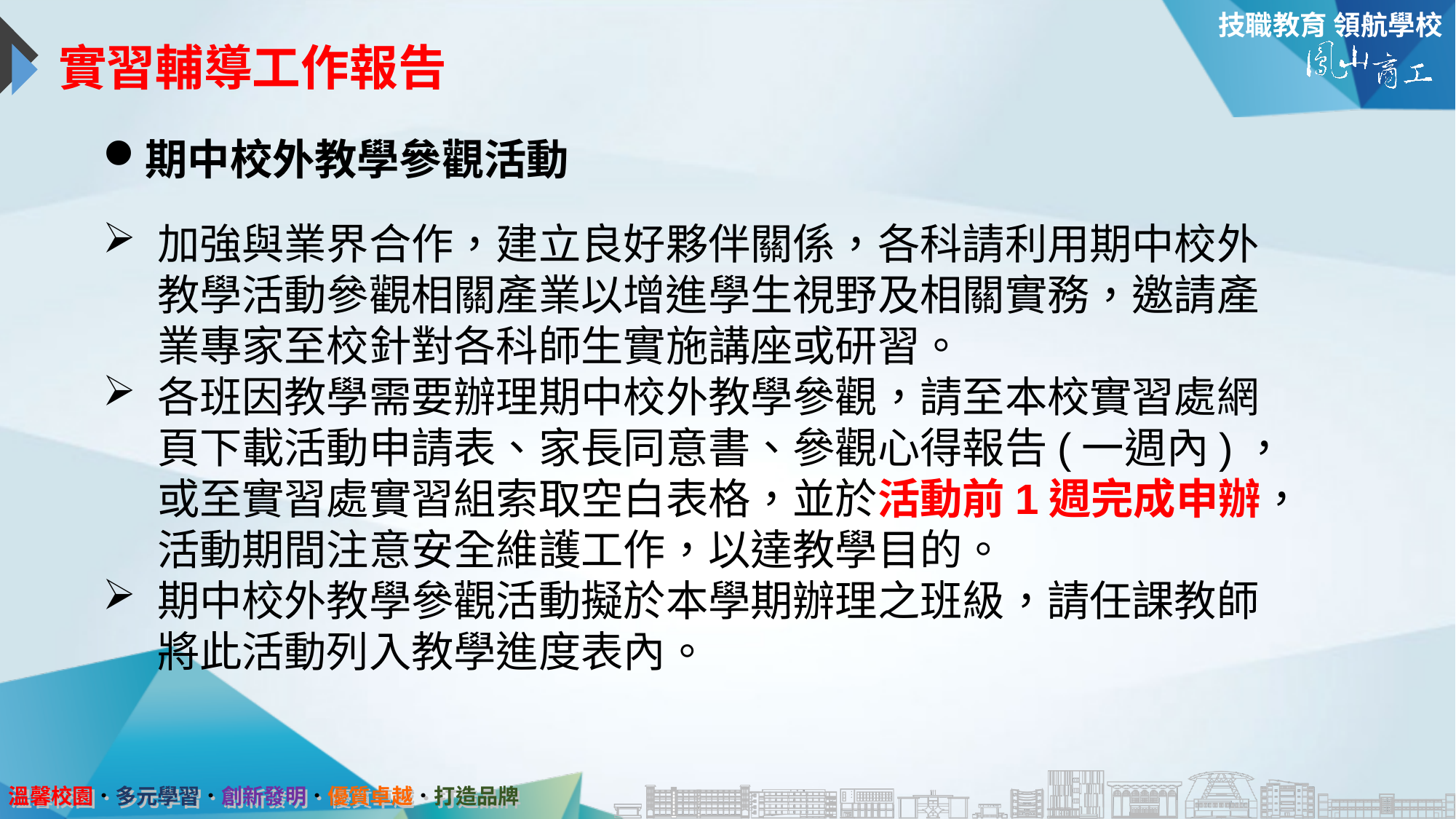

# 實習輔導工作報告
期中校外教學參觀活動
加強與業界合作，建立良好夥伴關係，各科請利用期中校外教學活動參觀相關產業以增進學生視野及相關實務，邀請產業專家至校針對各科師生實施講座或研習。
各班因教學需要辦理期中校外教學參觀，請至本校實習處網頁下載活動申請表、家長同意書、參觀心得報告(一週內)，或至實習處實習組索取空白表格，並於活動前1週完成申辦，活動期間注意安全維護工作，以達教學目的。
期中校外教學參觀活動擬於本學期辦理之班級，請任課教師將此活動列入教學進度表內。